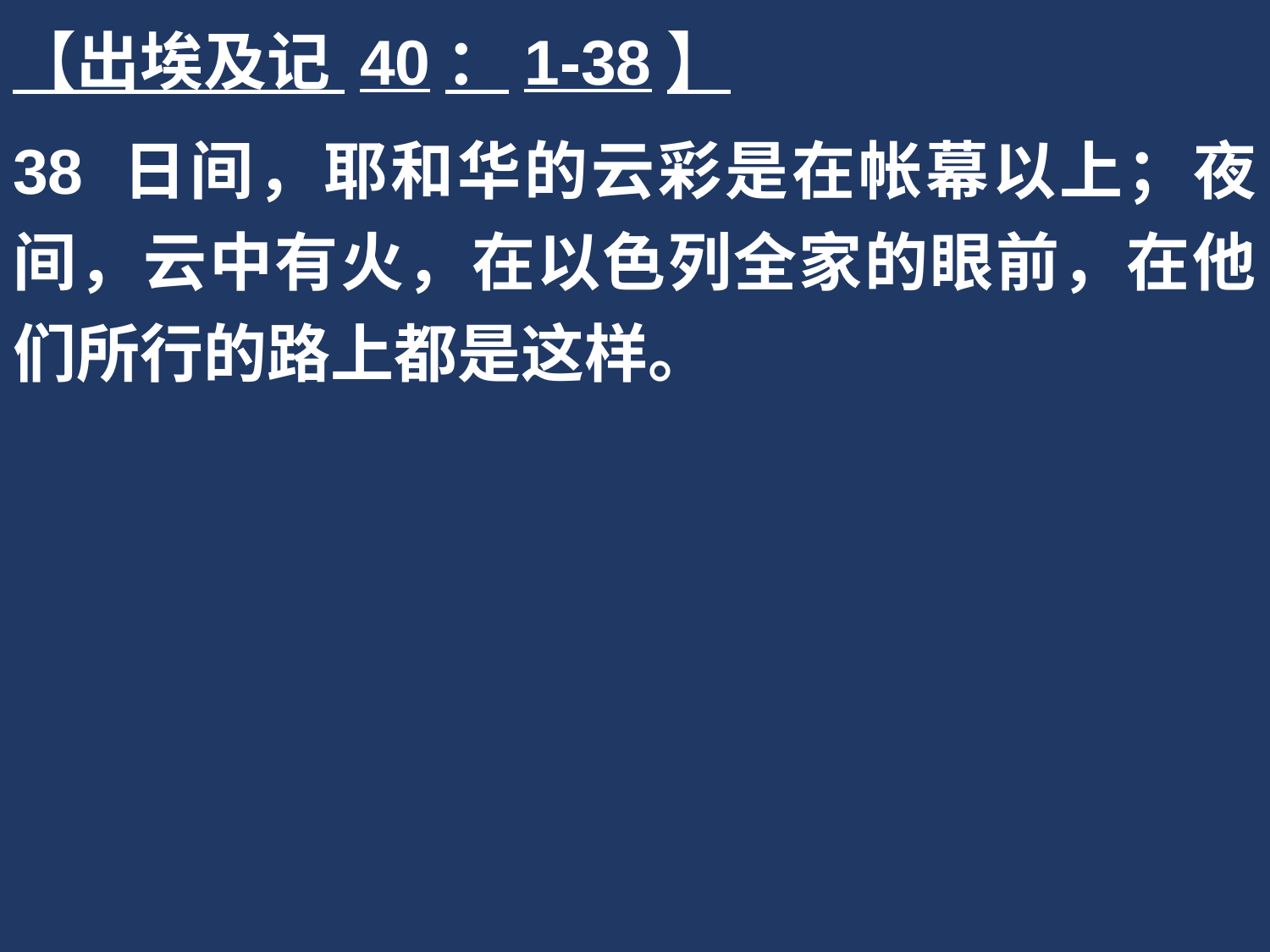

【出埃及记 40：1-38】
38 日间，耶和华的云彩是在帐幕以上；夜间，云中有火，在以色列全家的眼前，在他们所行的路上都是这样。